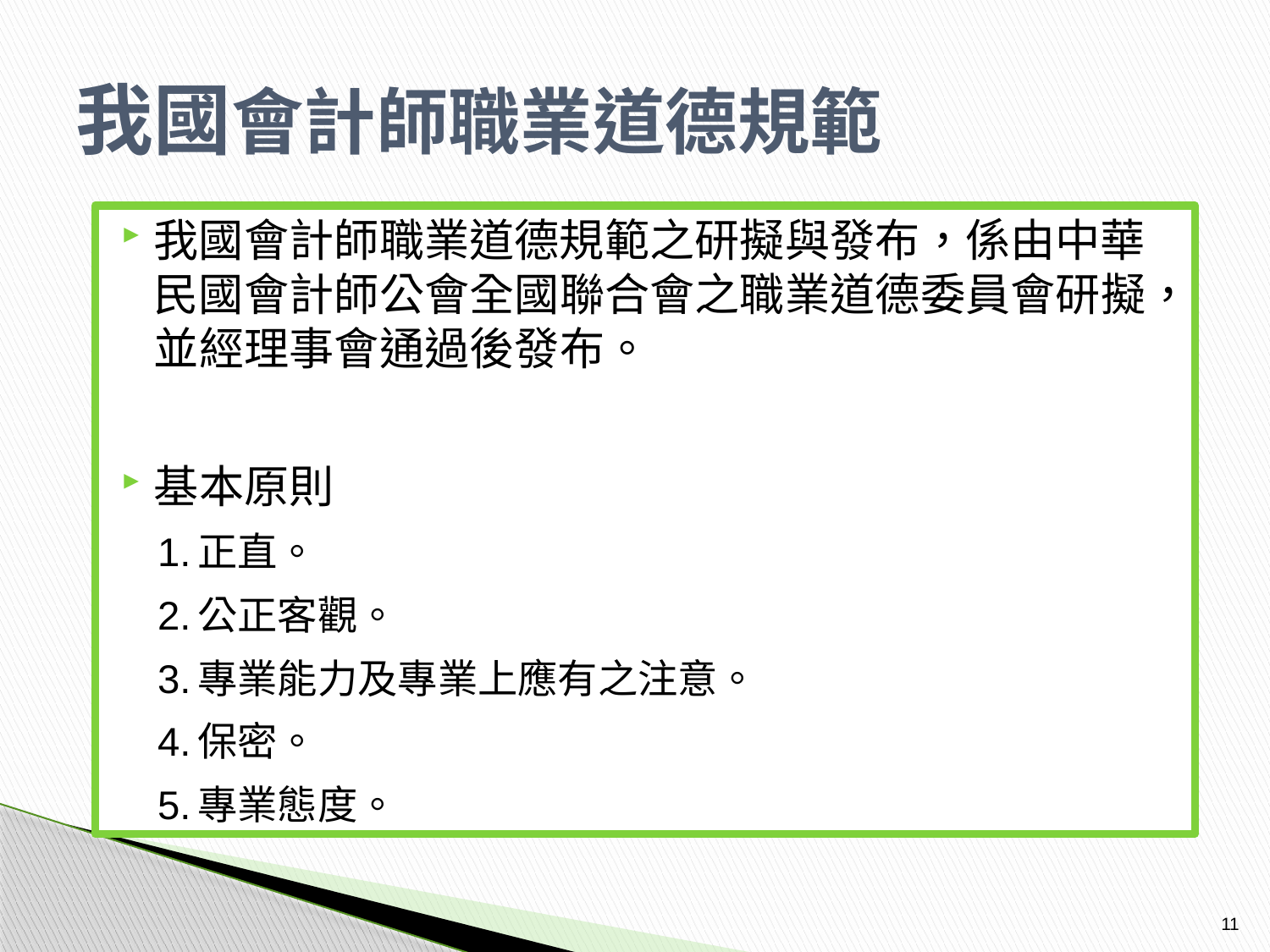

# 我國會計師職業道德規範
我國會計師職業道德規範之研擬與發布，係由中華民國會計師公會全國聯合會之職業道德委員會研擬，並經理事會通過後發布。

基本原則
1.正直。
2.公正客觀。
3.專業能力及專業上應有之注意。
4.保密。
5.專業態度。

11